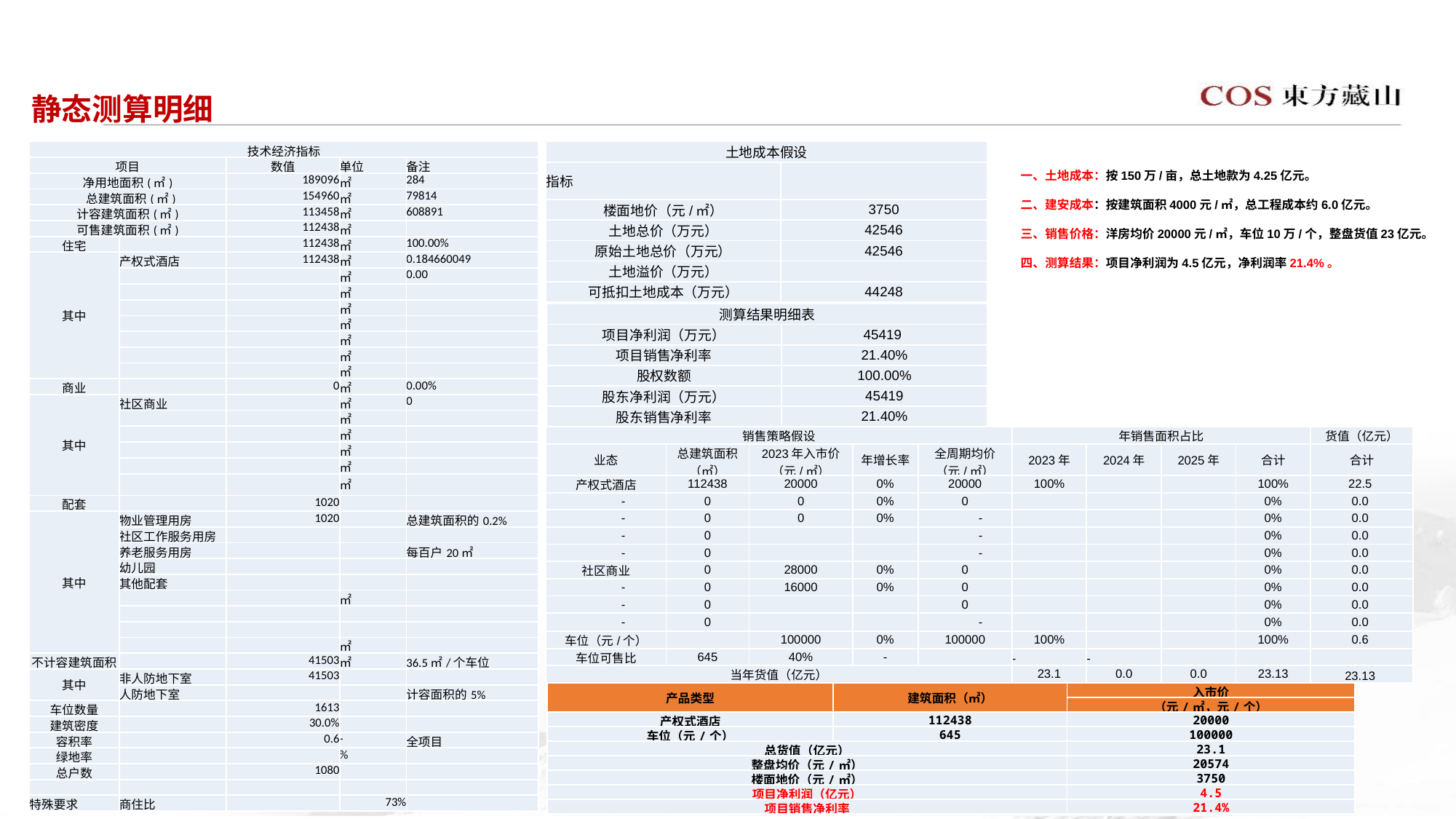

静态测算明细
| 技术经济指标 |  |  |  |  |
| --- | --- | --- | --- | --- |
| 项目 |  | 数值 | 单位 | 备注 |
| 净用地面积(㎡) |  | 189096 | ㎡ | 284 |
| 总建筑面积(㎡) |  | 154960 | ㎡ | 79814 |
| 计容建筑面积(㎡) |  | 113458 | ㎡ | 608891 |
| 可售建筑面积(㎡) |  | 112438 | ㎡ |  |
| 住宅 |  | 112438 | ㎡ | 100.00% |
| 其中 | 产权式酒店 | 112438 | ㎡ | 0.184660049 |
|  |  |  | ㎡ | 0.00 |
|  |  |  | ㎡ |  |
|  |  |  | ㎡ |  |
|  |  |  | ㎡ |  |
|  |  |  | ㎡ |  |
|  |  |  | ㎡ |  |
|  |  |  | ㎡ |  |
| 商业 |  | 0 | ㎡ | 0.00% |
| 其中 | 社区商业 |  | ㎡ | 0 |
|  |  |  | ㎡ |  |
|  |  |  | ㎡ |  |
|  |  |  | ㎡ |  |
|  |  |  | ㎡ |  |
|  |  |  | ㎡ |  |
| 配套 |  | 1020 |  |  |
| 其中 | 物业管理用房 | 1020 |  | 总建筑面积的0.2% |
|  | 社区工作服务用房 |  |  |  |
|  | 养老服务用房 |  |  | 每百户20㎡ |
|  | 幼儿园 |  |  |  |
|  | 其他配套 |  |  |  |
|  |  |  | ㎡ |  |
|  |  |  |  |  |
|  |  |  |  |  |
|  |  |  | ㎡ |  |
| 不计容建筑面积 |  | 41503 | ㎡ | 36.5㎡/个车位 |
| 其中 | 非人防地下室 | 41503 |  |  |
|  | 人防地下室 |  |  | 计容面积的5% |
| 车位数量 |  | 1613 |  |  |
| 建筑密度 |  | 30.0% |  |  |
| 容积率 |  | 0.6 | - | 全项目 |
| 绿地率 |  |  | % |  |
| 总户数 |  | 1080 |  |  |
|  |  |  |  |  |
| 特殊要求 | 商住比 |  | 73% |  |
| 土地成本假设 |  |
| --- | --- |
| 指标 |  |
| 楼面地价（元/㎡） | 3750 |
| 土地总价（万元） | 42546 |
| 原始土地总价（万元） | 42546 |
| 土地溢价（万元） |  |
| 可抵扣土地成本（万元） | 44248 |
一、土地成本：按150万/亩，总土地款为4.25亿元。
二、建安成本：按建筑面积4000元/㎡，总工程成本约6.0亿元。
三、销售价格：洋房均价20000元/㎡，车位10万/个，整盘货值23亿元。
四、测算结果：项目净利润为4.5亿元，净利润率21.4%。
| 测算结果明细表 |  |
| --- | --- |
| 项目净利润（万元） | 45419 |
| 项目销售净利率 | 21.40% |
| 股权数额 | 100.00% |
| 股东净利润（万元） | 45419 |
| 股东销售净利率 | 21.40% |
| 销售策略假设 |  |  |  |  | 年销售面积占比 |  |  |  | 货值（亿元） |
| --- | --- | --- | --- | --- | --- | --- | --- | --- | --- |
| 业态 | 总建筑面积 （㎡） | 2023年入市价 （元/㎡） | 年增长率 | 全周期均价（元/㎡） | 2023年 | 2024年 | 2025年 | 合计 | 合计 |
| 产权式酒店 | 112438 | 20000 | 0% | 20000 | 100% |  |  | 100% | 22.5 |
| - | 0 | 0 | 0% | 0 |  |  |  | 0% | 0.0 |
| - | 0 | 0 | 0% | - |  |  |  | 0% | 0.0 |
| - | 0 |  |  | - |  |  |  | 0% | 0.0 |
| - | 0 |  |  | - |  |  |  | 0% | 0.0 |
| 社区商业 | 0 | 28000 | 0% | 0 |  |  |  | 0% | 0.0 |
| - | 0 | 16000 | 0% | 0 |  |  |  | 0% | 0.0 |
| - | 0 |  |  | 0 |  |  |  | 0% | 0.0 |
| - | 0 |  |  | - |  |  |  | 0% | 0.0 |
| 车位（元/个） |  | 100000 | 0% | 100000 | 100% |  |  | 100% | 0.6 |
| 车位可售比 | 645 | 40% | - |  | - | - |  |  |  |
| 当年货值（亿元） |  |  |  |  | 23.1 | 0.0 | 0.0 | 23.13 | 23.13 |
| 产品类型 | 建筑面积（㎡） | 入市价 |
| --- | --- | --- |
|  |  | （元/㎡，元/个） |
| 产权式酒店 | 112438 | 20000 |
| 车位（元/个） | 645 | 100000 |
| 总货值（亿元） |  | 23.1 |
| 整盘均价（元/㎡） |  | 20574 |
| 楼面地价（元/㎡） |  | 3750 |
| 项目净利润（亿元） |  | 4.5 |
| 项目销售净利率 |  | 21.4% |